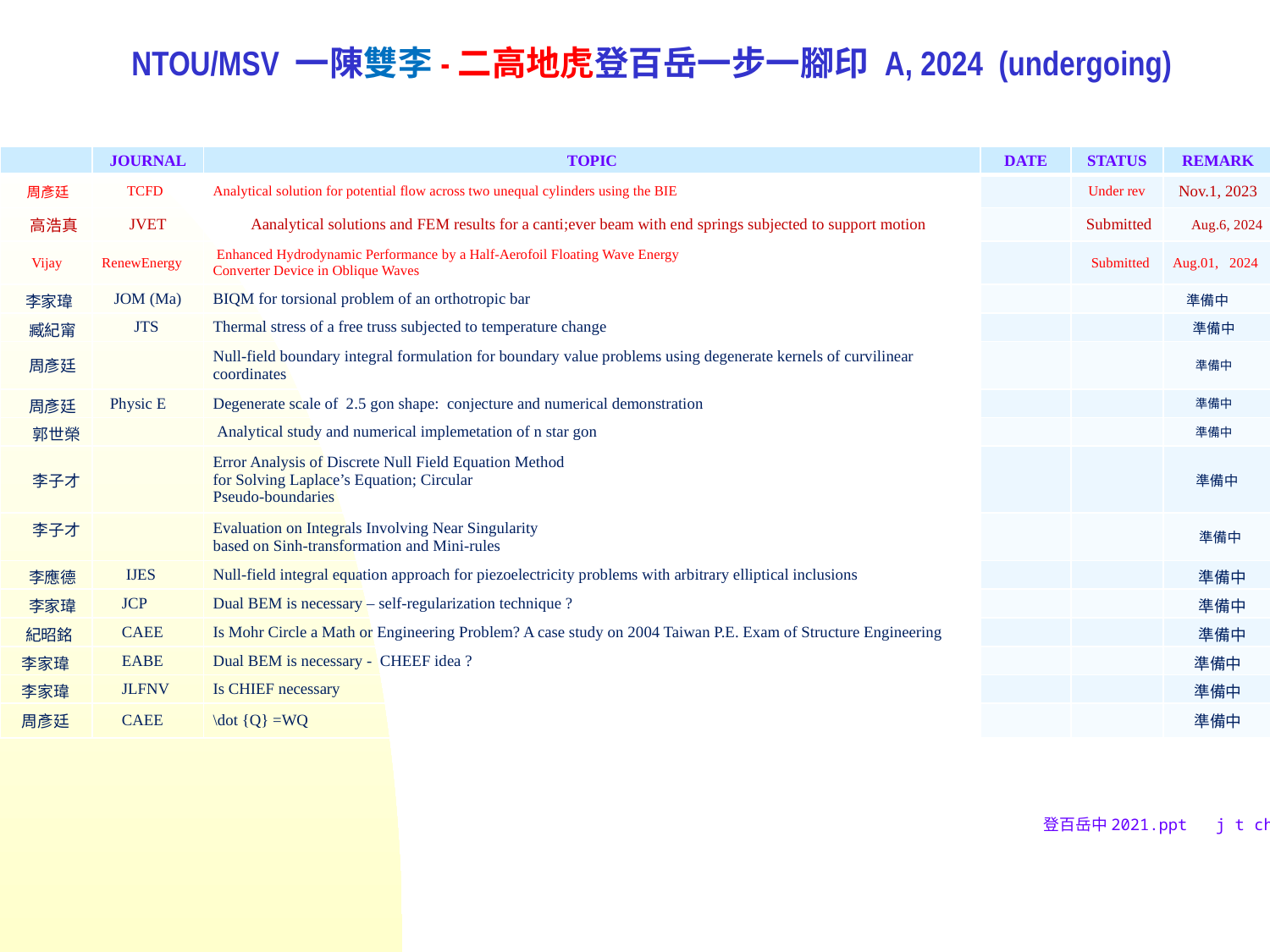

# NTOU/MSV 一陳雙李-二高地虎登百岳一步一腳印 A, 2024  (undergoing)
|  | JOURNAL | TOPIC | DATE | STATUS | REMARK |
| --- | --- | --- | --- | --- | --- |
| 周彥廷 | TCFD | Analytical solution for potential flow across two unequal cylinders using the BIE |  | Under rev | Nov.1, 2023 |
| 高浩真 | JVET | Aanalytical solutions and FEM results for a canti;ever beam with end springs subjected to support motion |  | Submitted | Aug.6, 2024 |
| Vijay | RenewEnergy | Enhanced Hydrodynamic Performance by a Half-Aerofoil Floating Wave Energy Converter Device in Oblique Waves |  | Submitted | Aug.01, 2024 |
| 李家瑋 | JOM (Ma) | BIQM for torsional problem of an orthotropic bar |  |  | 準備中 |
| 臧紀甯 | JTS | Thermal stress of a free truss subjected to temperature change |  |  | 準備中 |
| 周彥廷 |  | Null-field boundary integral formulation for boundary value problems using degenerate kernels of curvilinear coordinates |  |  | 準備中 |
| 周彥廷 | Physic E | Degenerate scale of 2.5 gon shape: conjecture and numerical demonstration |  |  | 準備中 |
| 郭世榮 |  | Analytical study and numerical implemetation of n star gon |  |  | 準備中 |
| 李子才 |  | Error Analysis of Discrete Null Field Equation Method for Solving Laplace’s Equation; Circular Pseudo-boundaries |  |  | 準備中 |
| 李子才 |  | Evaluation on Integrals Involving Near Singularity based on Sinh-transformation and Mini-rules |  |  | 準備中 |
| 李應德 | IJES | Null-field integral equation approach for piezoelectricity problems with arbitrary elliptical inclusions |  |  | 準備中 |
| 李家瑋 | JCP | Dual BEM is necessary – self-regularization technique ? |  |  | 準備中 |
| 紀昭銘 | CAEE | Is Mohr Circle a Math or Engineering Problem? A case study on 2004 Taiwan P.E. Exam of Structure Engineering |  |  | 準備中 |
| 李家瑋 | EABE | Dual BEM is necessary - CHEEF idea ? |  |  | 準備中 |
| 李家瑋 | JLFNV | Is CHIEF necessary |  |  | 準備中 |
| 周彥廷 | CAEE | \dot {Q} =WQ |  |  | 準備中 |
登百岳中2021.ppt   j t chen